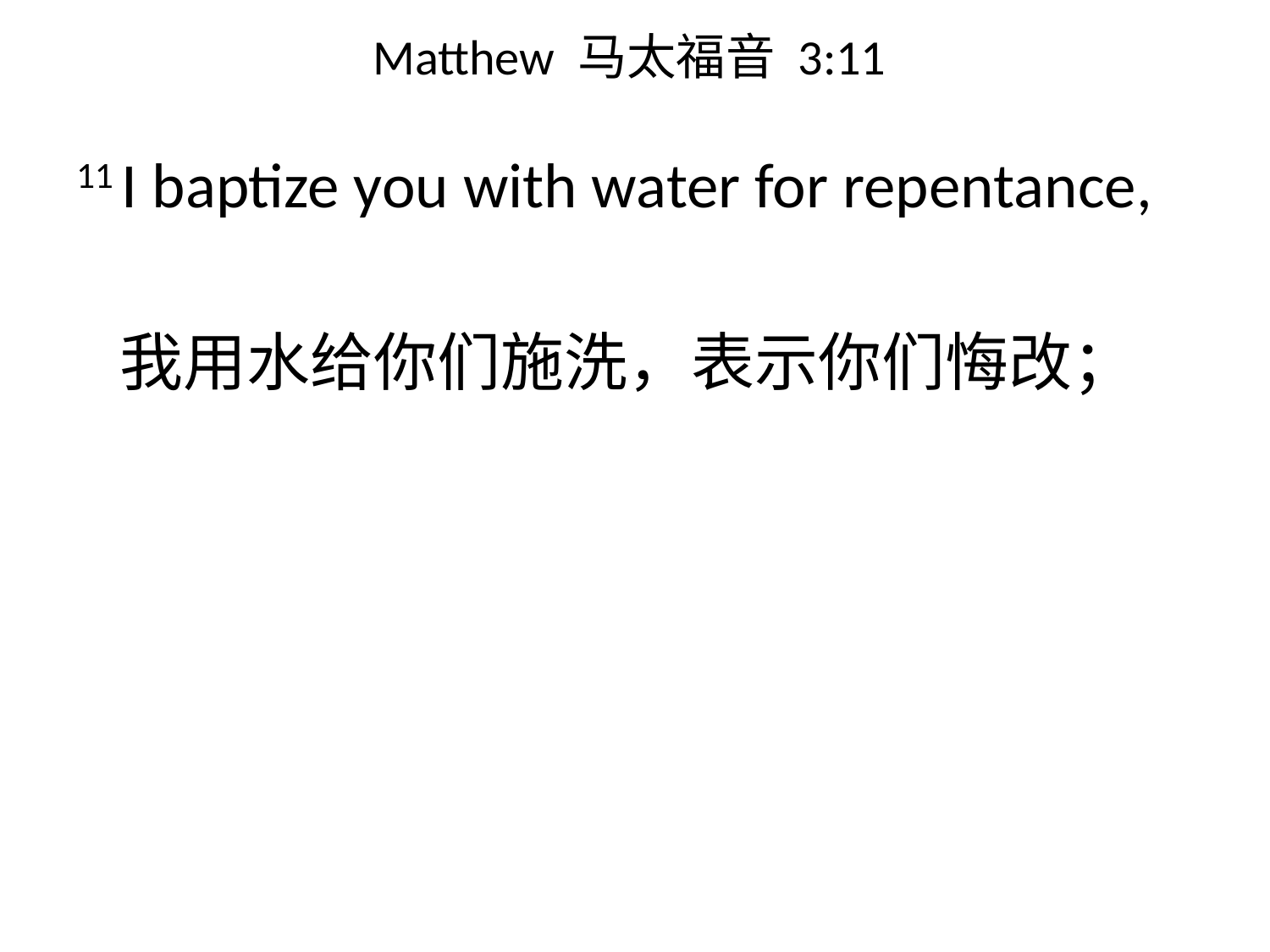

# Matthew 马太福音 3:11
11 I baptize you with water for repentance,

  我用水给你们施洗，表示你们悔改；